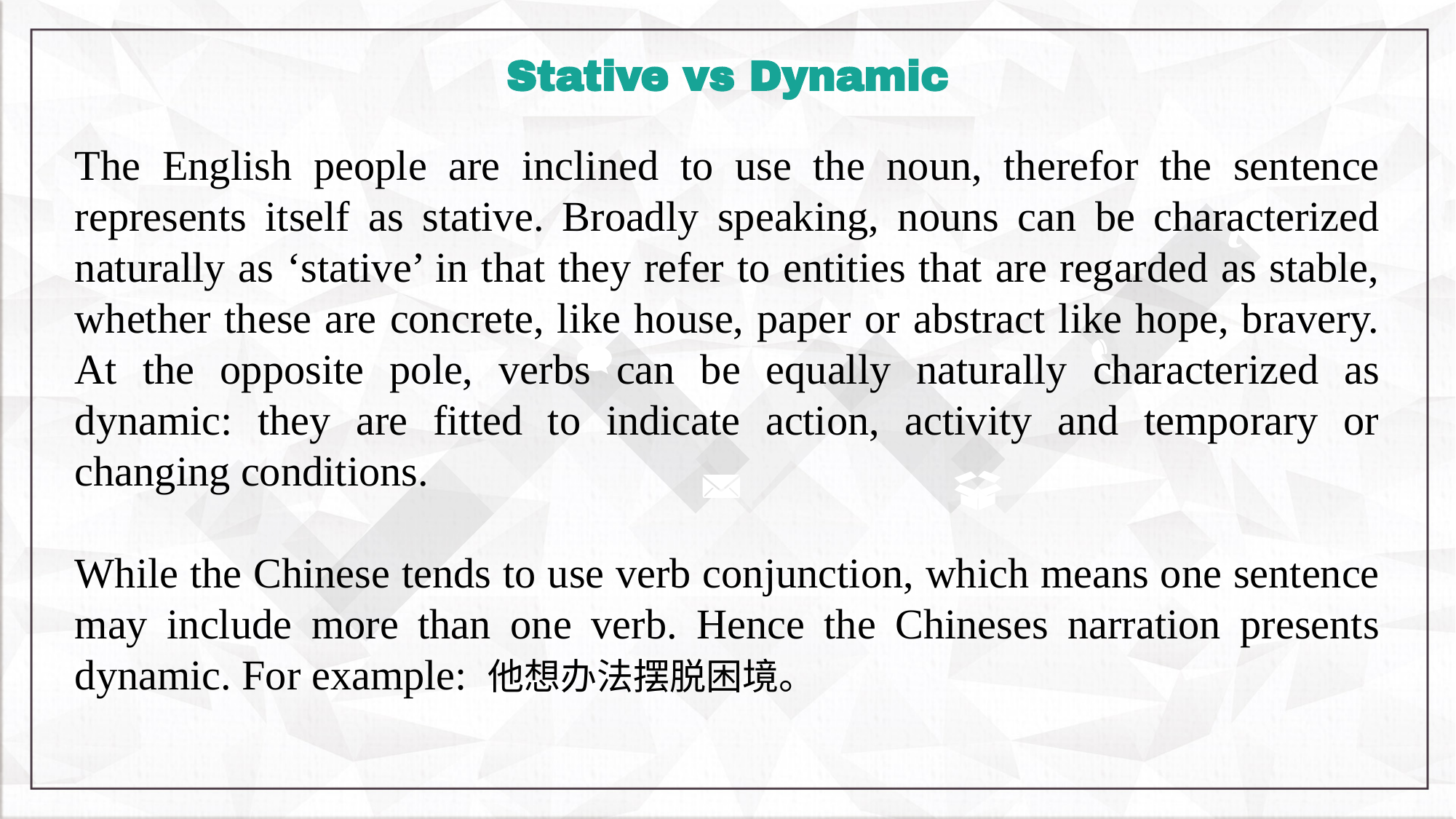

# Stative vs Dynamic
The English people are inclined to use the noun, therefor the sentence represents itself as stative. Broadly speaking, nouns can be characterized naturally as ‘stative’ in that they refer to entities that are regarded as stable, whether these are concrete, like house, paper or abstract like hope, bravery. At the opposite pole, verbs can be equally naturally characterized as dynamic: they are fitted to indicate action, activity and temporary or changing conditions.

While the Chinese tends to use verb conjunction, which means one sentence may include more than one verb. Hence the Chineses narration presents dynamic. For example: 他想办法摆脱困境。